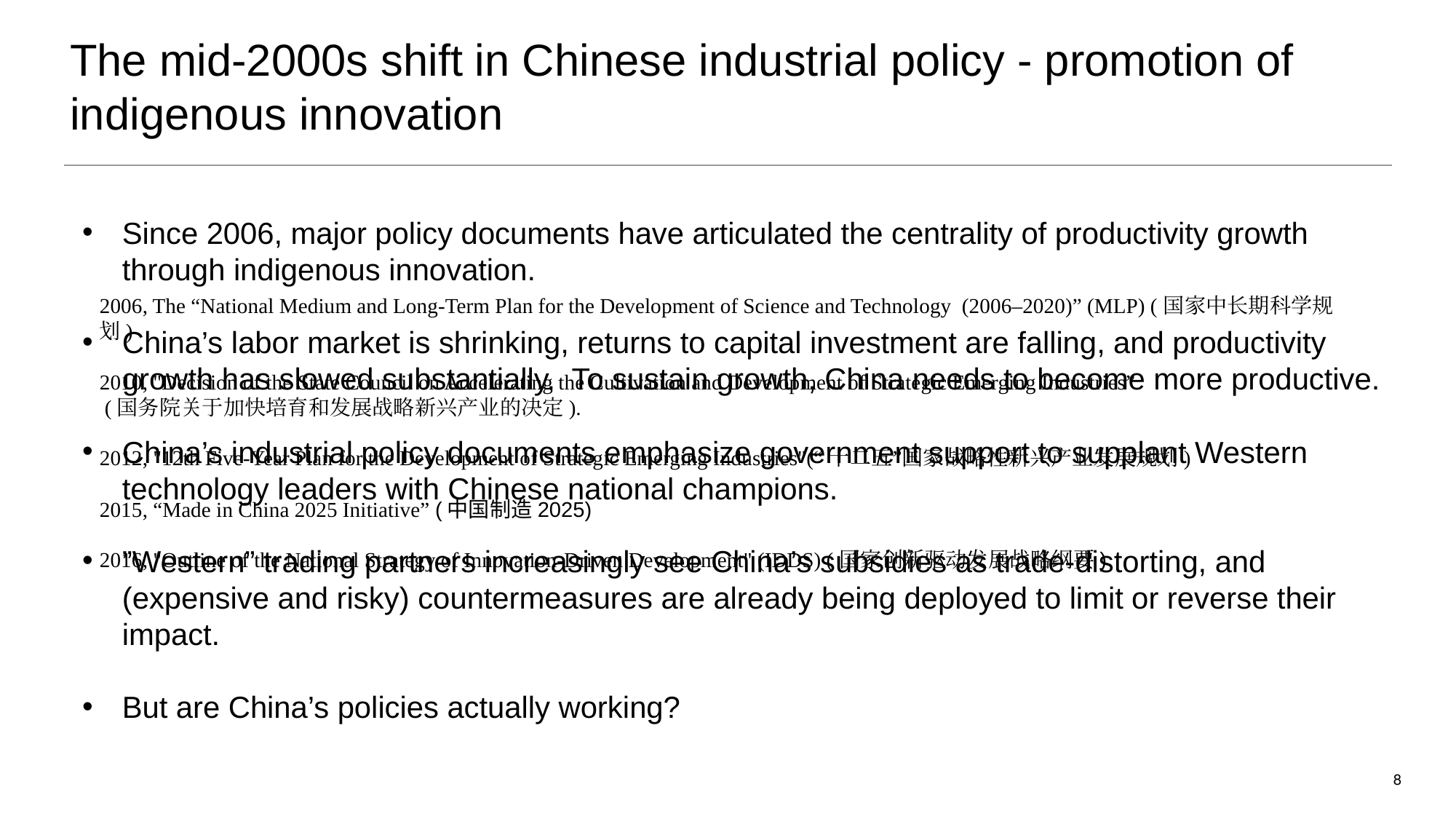

# The mid-2000s shift in Chinese industrial policy - promotion of indigenous innovation
Since 2006, major policy documents have articulated the centrality of productivity growth through indigenous innovation.

China’s labor market is shrinking, returns to capital investment are falling, and productivity growth has slowed substantially.  To sustain growth, China needs to become more productive.

China’s industrial policy documents emphasize government support to supplant Western technology leaders with Chinese national champions.

”Western” trading partners increasingly see China’s subsidies as trade-distorting, and (expensive and risky) countermeasures are already being deployed to limit or reverse their impact.

But are China’s policies actually working?
2006, The “National Medium and Long-Term Plan for the Development of Science and Technology  (2006–2020)” (MLP) (国家中长期科学规划)

2010, "Decision of the State Council on Accelerating the Cultivation and Development of Strategic Emerging Industries”
 (国务院关于加快培育和发展战略新兴产业的决定).

2012, "12th Five-Year Plan for the Development of Strategic Emerging Industries"(“十二五”国家战略性新兴产业发展规划)

2015, “Made in China 2025 Initiative” (中国制造2025)

2016, "Outline of the National Strategy of Innovation-Driven Development" (IDDS) (国家创新驱动发展战略纲要)

8
2006, The “National Medium and Long-Term Plan for the Development of Science and Technology  (2006–2020)” (MLP) (国家中长期科学规划)

2010, "Decision of the State Council on Accelerating the Cultivation and Development of Strategic Emerging Industries" (国务院关于加快培育和发展战略新兴产业的决定).

2012, "12th Five-Year Plan for the Development of Strategic Emerging Industries"(“十二五”国家战略性新兴产业发展规划)

2016, "Outline of the National Strategy of Innovation-Driven Development" (IDDS) (国家创新驱动发展战略纲要)